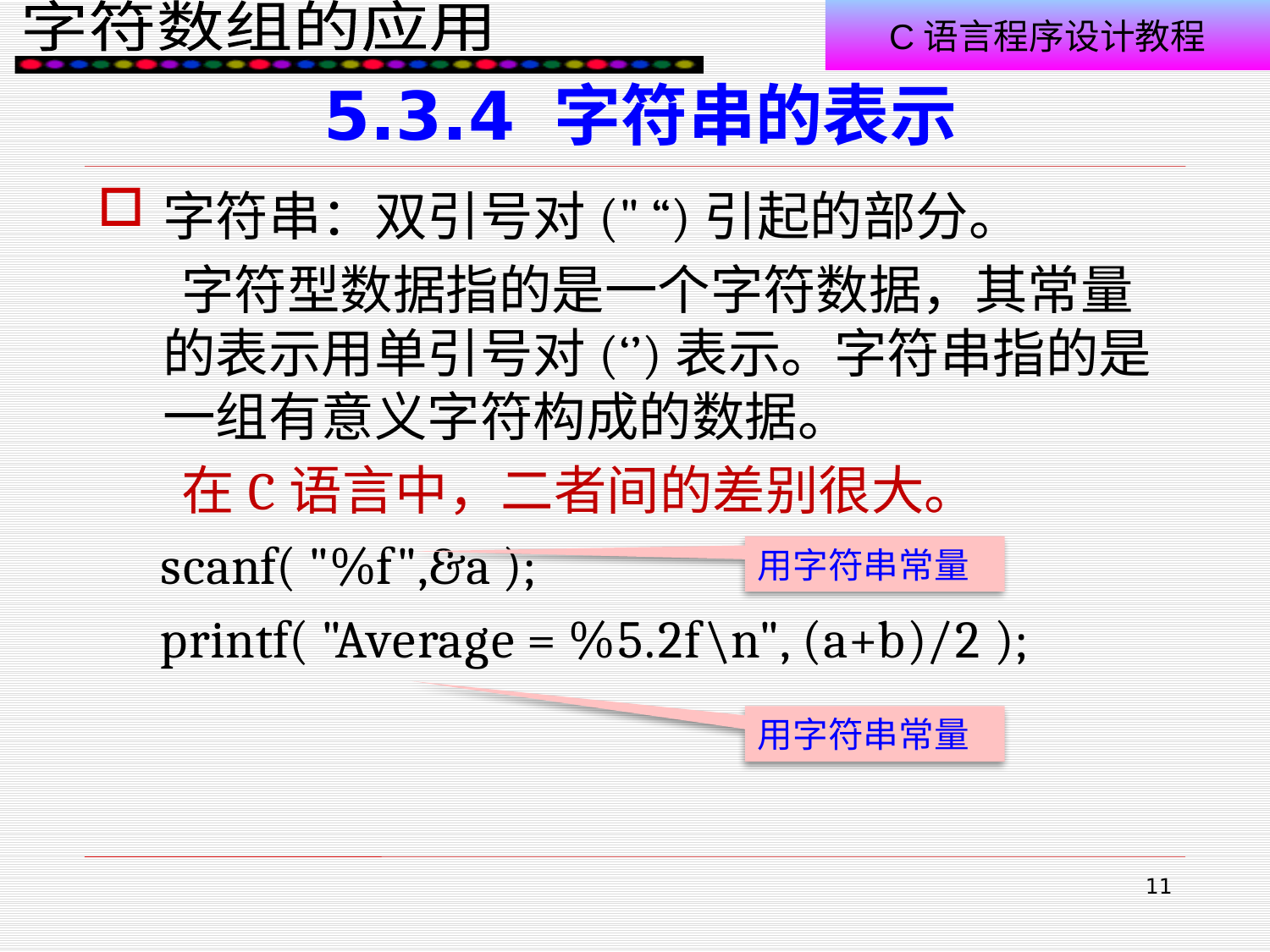

# 5.3.4 字符串的表示
字符串：双引号对(" “)引起的部分。
      字符型数据指的是一个字符数据，其常量的表示用单引号对(‘’)表示。字符串指的是一组有意义字符构成的数据。
      在C语言中，二者间的差别很大。
scanf( "%f",&a );
printf( "Average = %5.2f\n", (a+b)/2 );

用字符串常量
用字符串常量
11